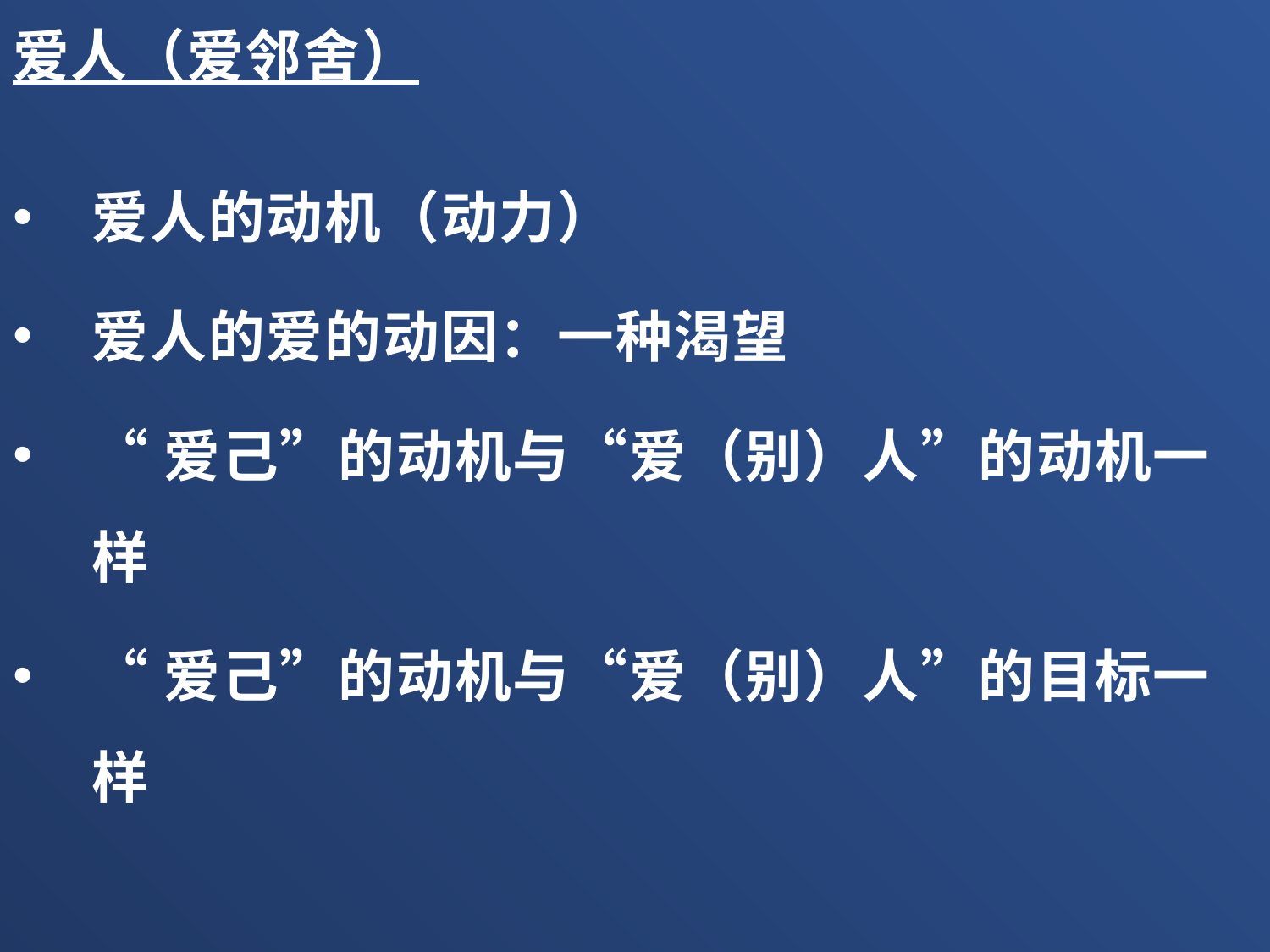

爱人（爱邻舍）

爱人的动机（动力）
爱人的爱的动因：一种渴望
“爱己”的动机与“爱（别）人”的动机一样
“爱己”的动机与“爱（别）人”的目标一样